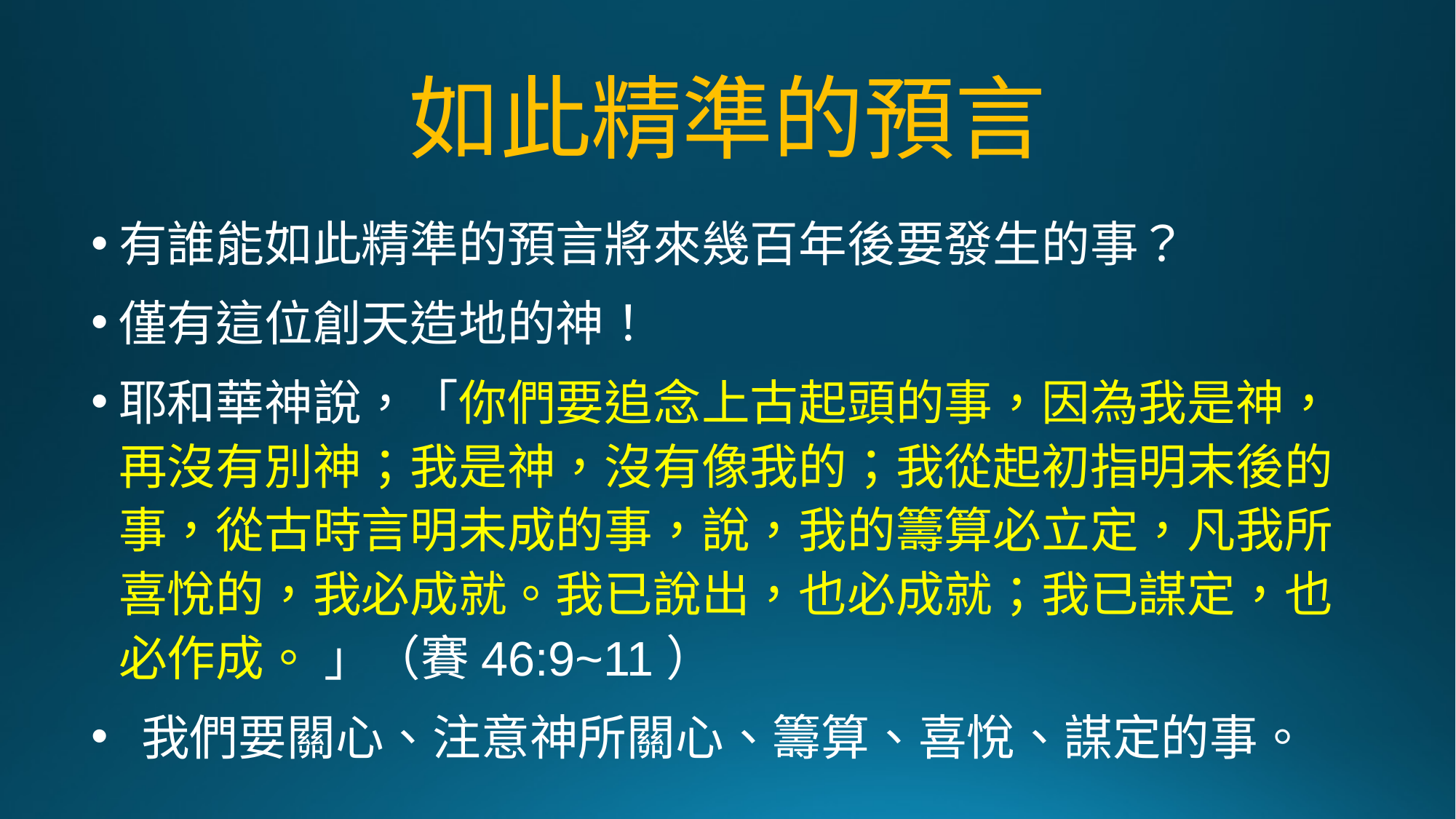

# 如此精準的預言
有誰能如此精準的預言將來幾百年後要發生的事？
僅有這位創天造地的神！
耶和華神說，「你們要追念上古起頭的事，因為我是神，再沒有別神；我是神，沒有像我的；我從起初指明末後的事，從古時言明未成的事，說，我的籌算必立定，凡我所喜悅的，我必成就。我已說出，也必成就；我已謀定，也必作成。 」（賽46:9~11）
 我們要關心、注意神所關心、籌算、喜悅、謀定的事。